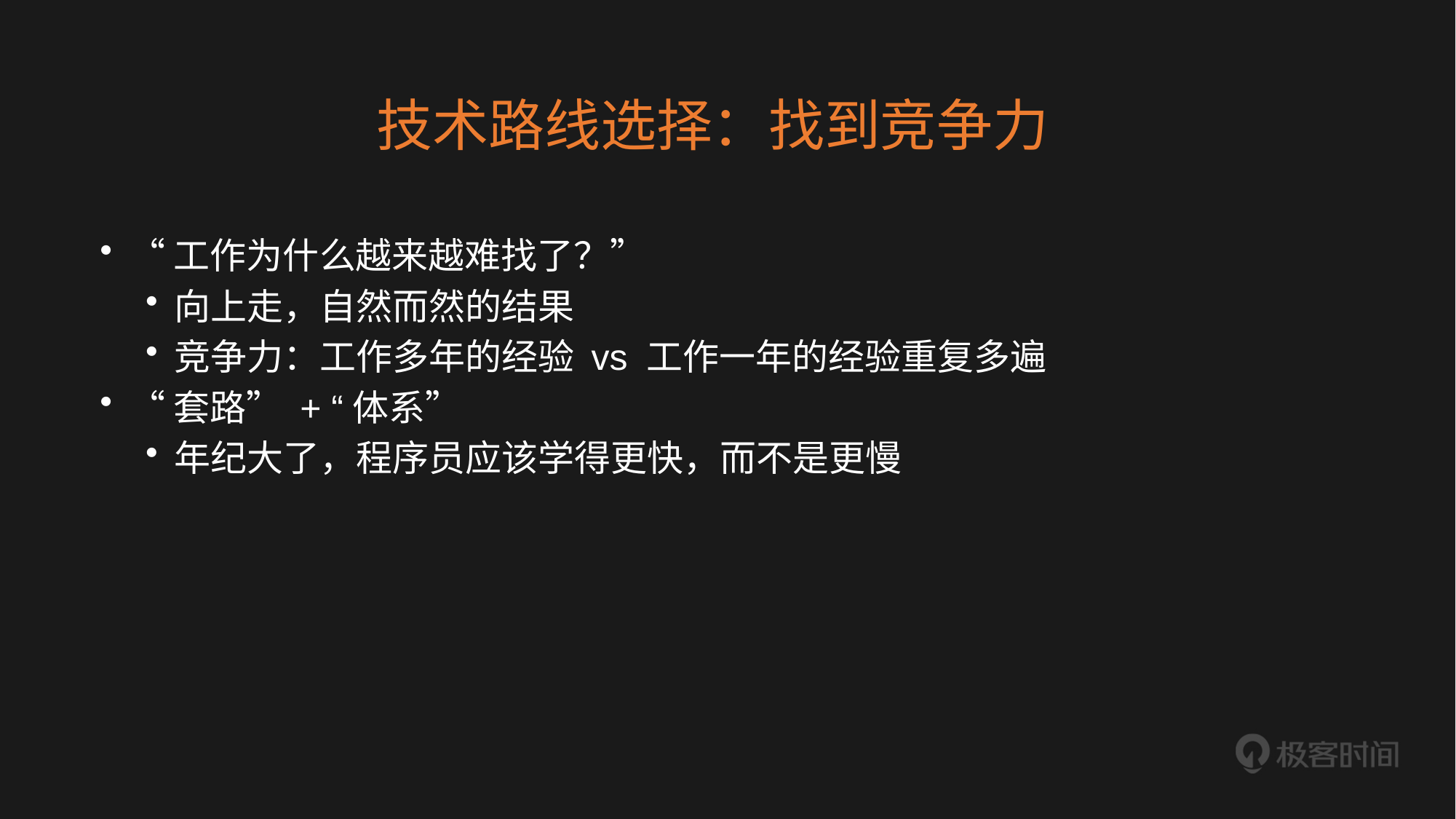

# 技术路线选择：找到竞争力
“工作为什么越来越难找了？”
向上走，自然而然的结果
竞争力：工作多年的经验 vs 工作一年的经验重复多遍
“套路” + “体系”
年纪大了，程序员应该学得更快，而不是更慢